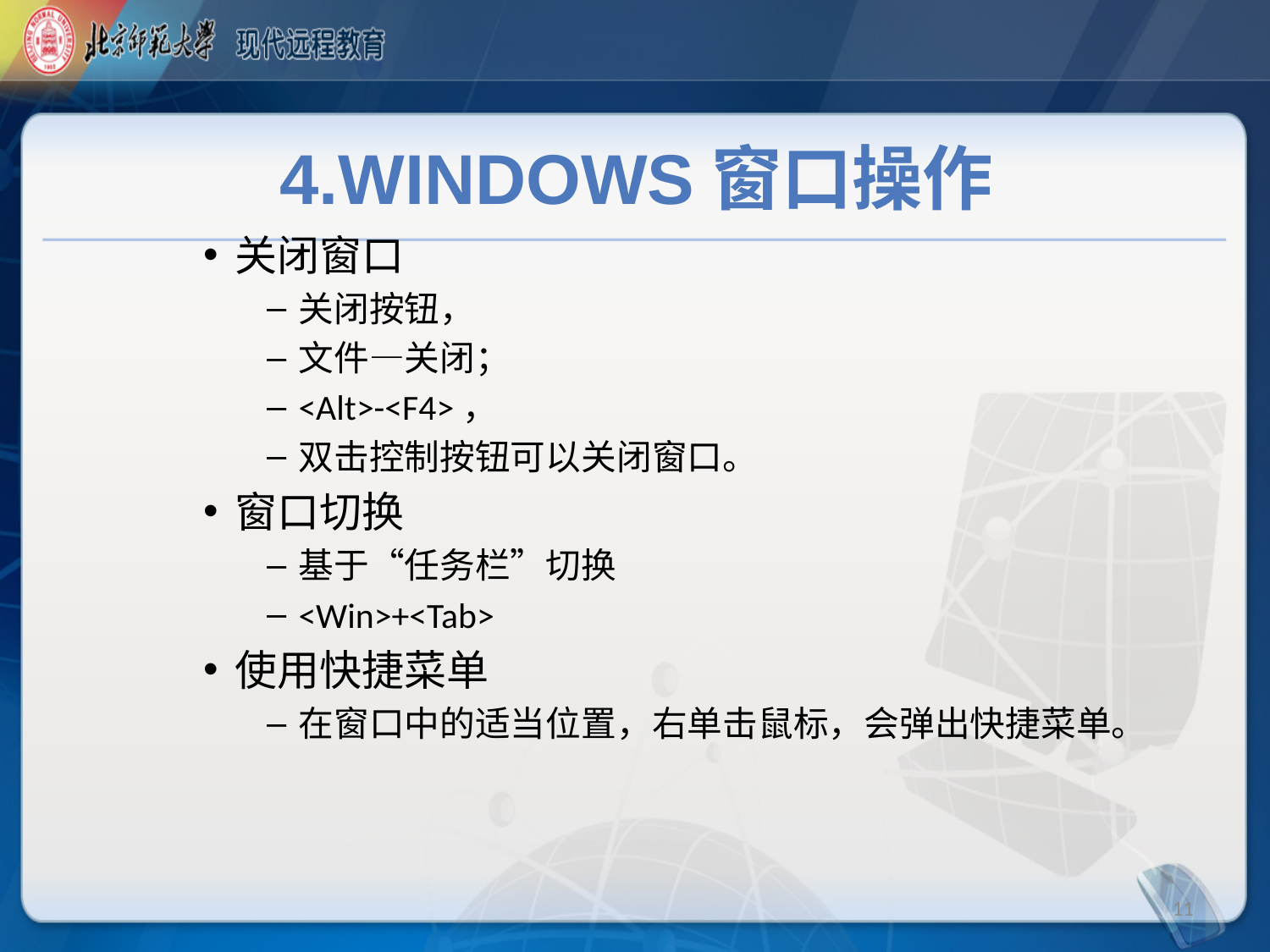

# 4.Windows窗口操作
关闭窗口
关闭按钮，
文件—关闭；
<Alt>-<F4>，
双击控制按钮可以关闭窗口。
窗口切换
基于“任务栏”切换
<Win>+<Tab>
使用快捷菜单
在窗口中的适当位置，右单击鼠标，会弹出快捷菜单。
11